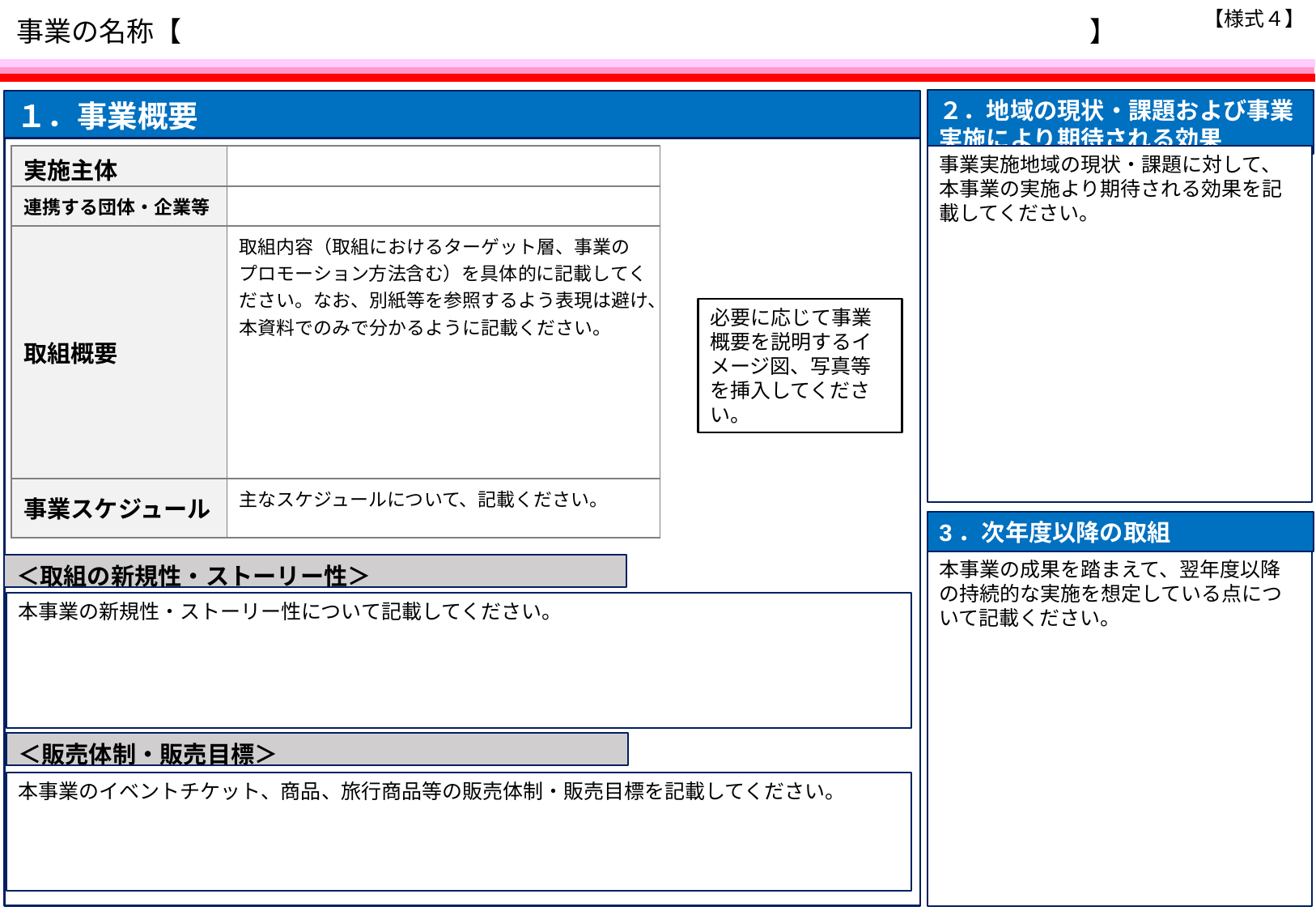

【様式４】
# 事業の名称【　　　　　　　　　　　　　　　　　　　　　　　　　　　　　　　　　】
２．地域の現状・課題および事業実施により期待される効果
１．事業概要

| 実施主体 |  |
| --- | --- |
| 連携する団体・企業等 |  |
| 取組概要 | 取組内容（取組におけるターゲット層、事業のプロモーション方法含む）を具体的に記載してください。なお、別紙等を参照するよう表現は避け、本資料でのみで分かるように記載ください。 |
| 事業スケジュール | 主なスケジュールについて、記載ください。 |
事業実施地域の現状・課題に対して、本事業の実施より期待される効果を記載してください。
必要に応じて事業概要を説明するイメージ図、写真等を挿入してください。
3．次年度以降の取組
本事業の成果を踏まえて、翌年度以降の持続的な実施を想定している点について記載ください。
＜取組の新規性・ストーリー性＞
本事業の新規性・ストーリー性について記載してください。
＜販売体制・販売目標＞
本事業のイベントチケット、商品、旅行商品等の販売体制・販売目標を記載してください。